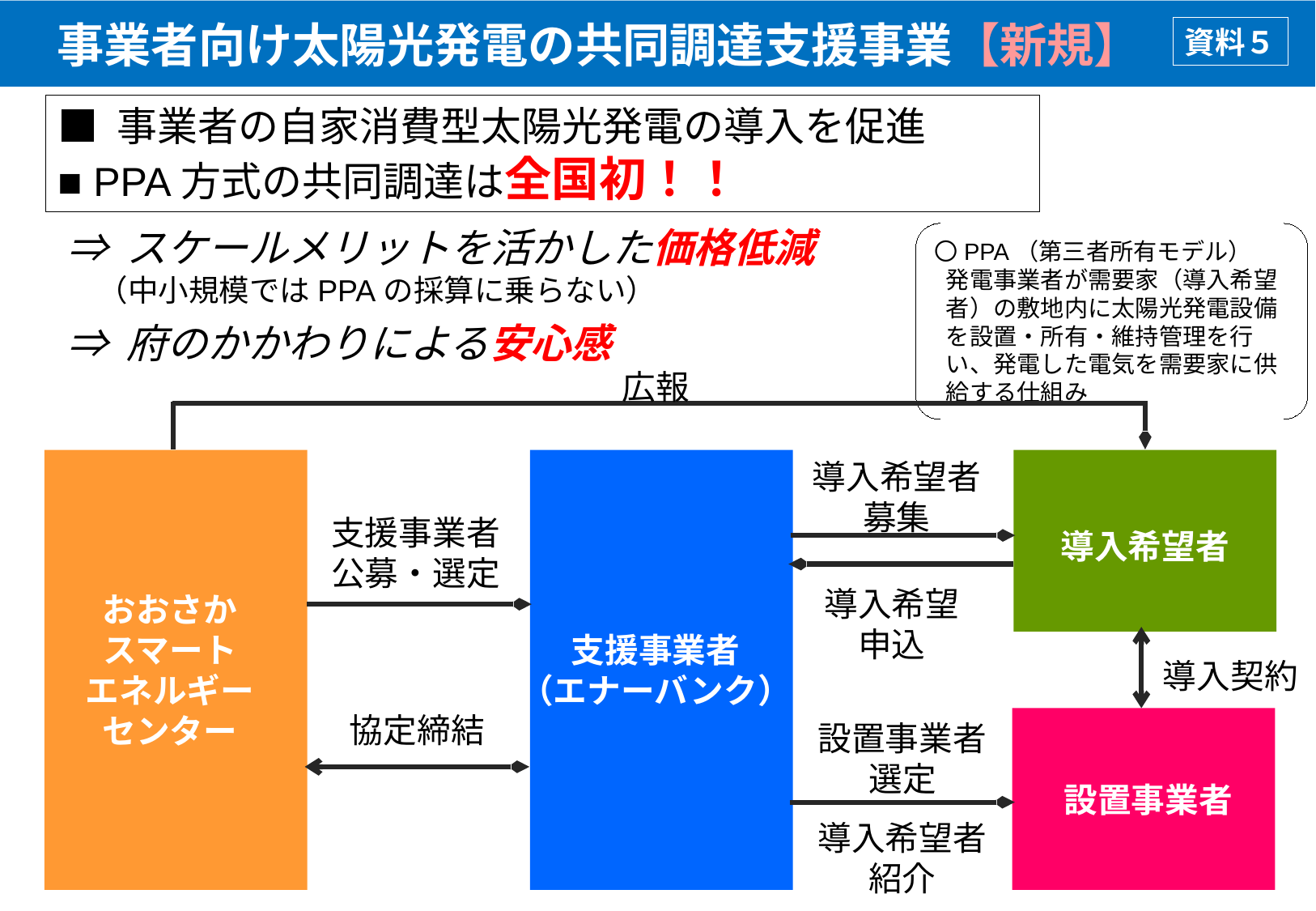

事業者向け太陽光発電の共同調達支援事業【新規】
資料５
■ 事業者の自家消費型太陽光発電の導入を促進
■ PPA方式の共同調達は全国初！！
⇒ スケールメリットを活かした価格低減
　（中小規模ではPPAの採算に乗らない）
⇒ 府のかかわりによる安心感
〇PPA（第三者所有モデル）
発電事業者が需要家（導入希望者）の敷地内に太陽光発電設備を設置・所有・維持管理を行い、発電した電気を需要家に供給する仕組み
広報
導入希望者
募集
導入希望
申込

導入希望者

おおさか
スマート
エネルギー
センター

支援事業者
（エナーバンク）
支援事業者
公募・選定
導入契約
協定締結

設置事業者
設置事業者
選定
導入希望者
紹介